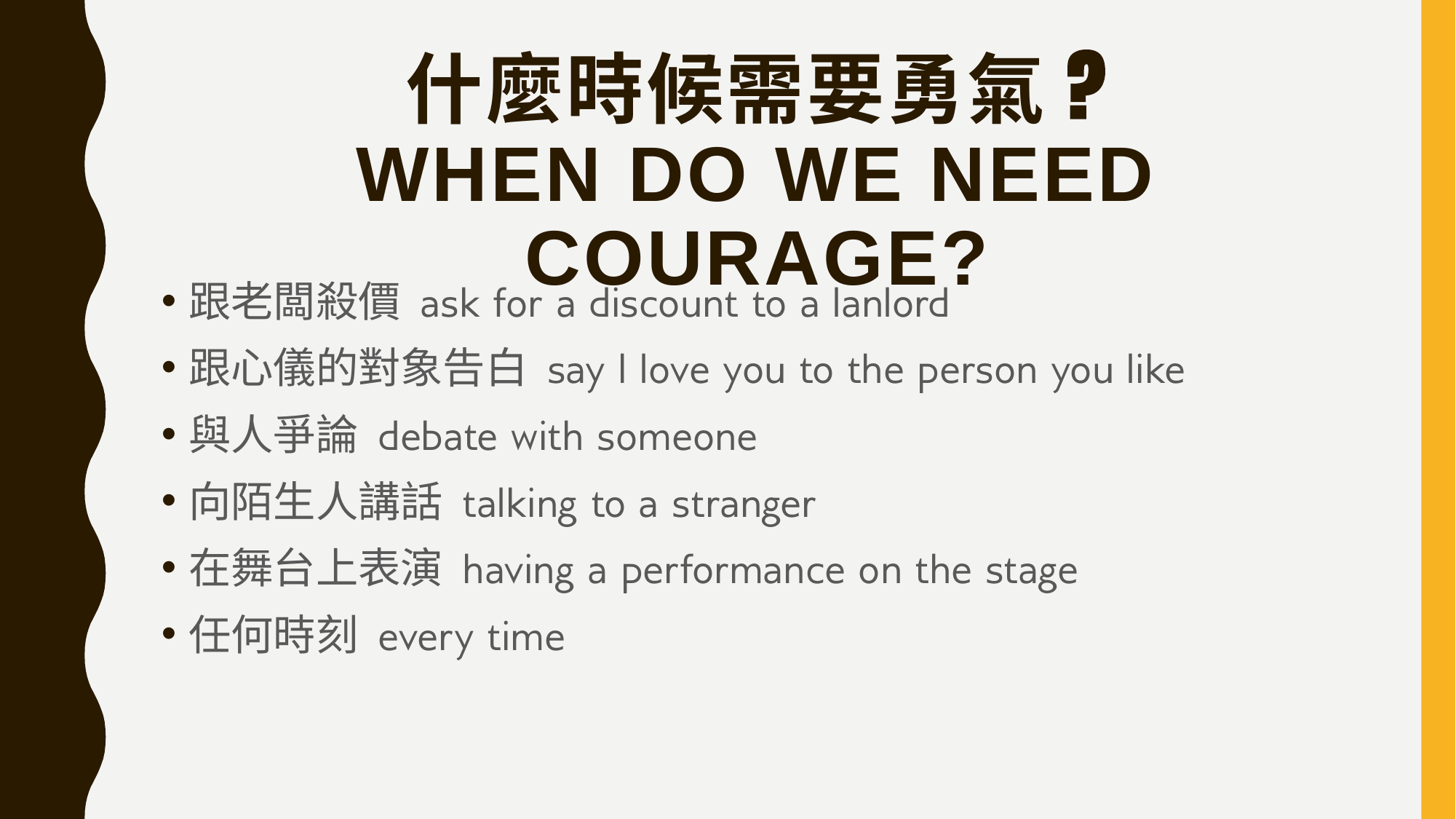

# 什麼時候需要勇氣? When do we need courage?
跟老闆殺價 ask for a discount to a lanlord
跟心儀的對象告白 say I love you to the person you like
與人爭論 debate with someone
向陌生人講話 talking to a stranger
在舞台上表演 having a performance on the stage
任何時刻 every time